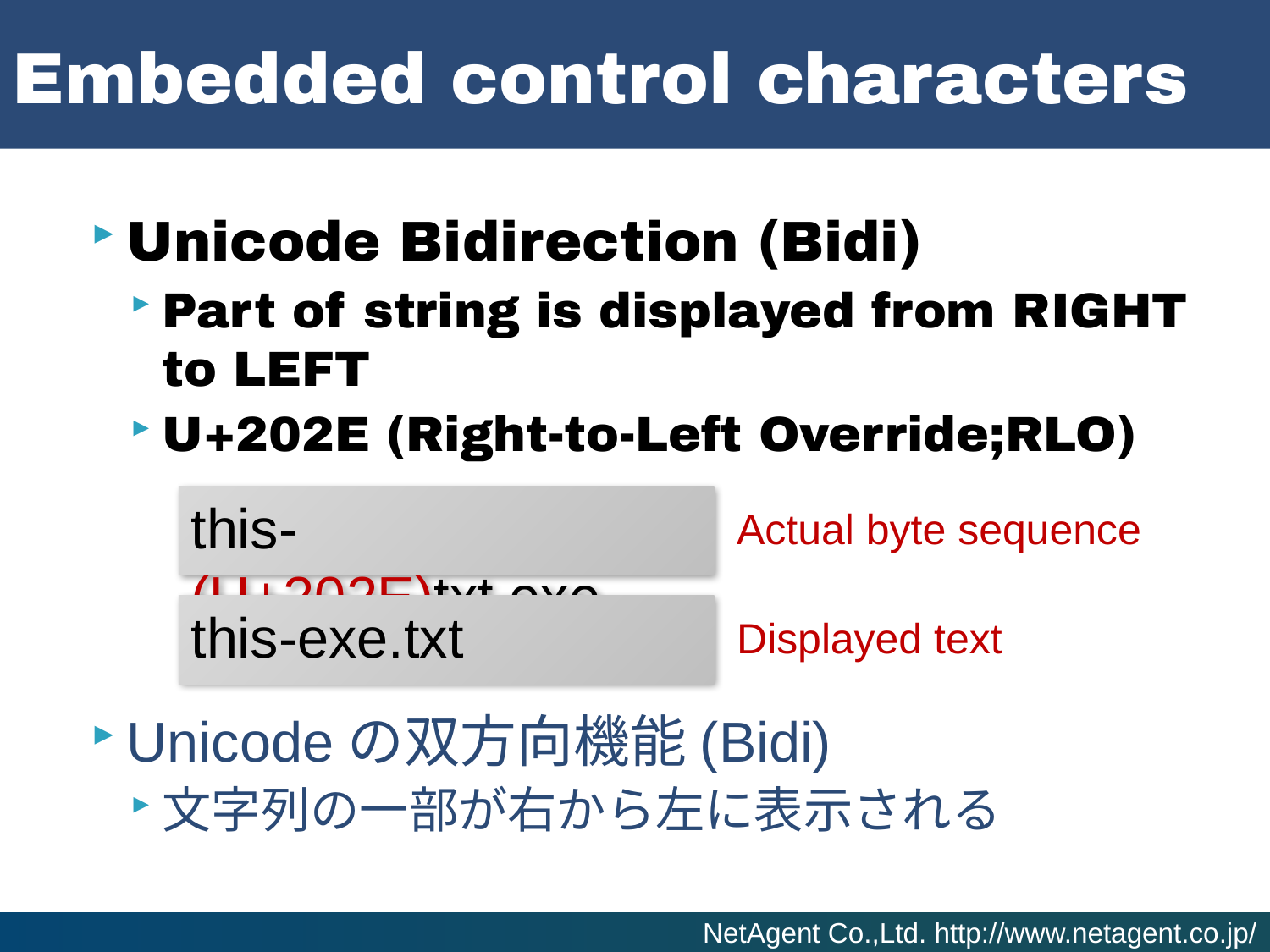

# Embedded control characters
Unicode Bidirection (Bidi)
Part of string is displayed from RIGHT to LEFT
U+202E (Right-to-Left Override;RLO)
Unicodeの双方向機能(Bidi)
文字列の一部が右から左に表示される
this-(U+202E)txt.exe
Actual byte sequence
this-exe.txt
Displayed text